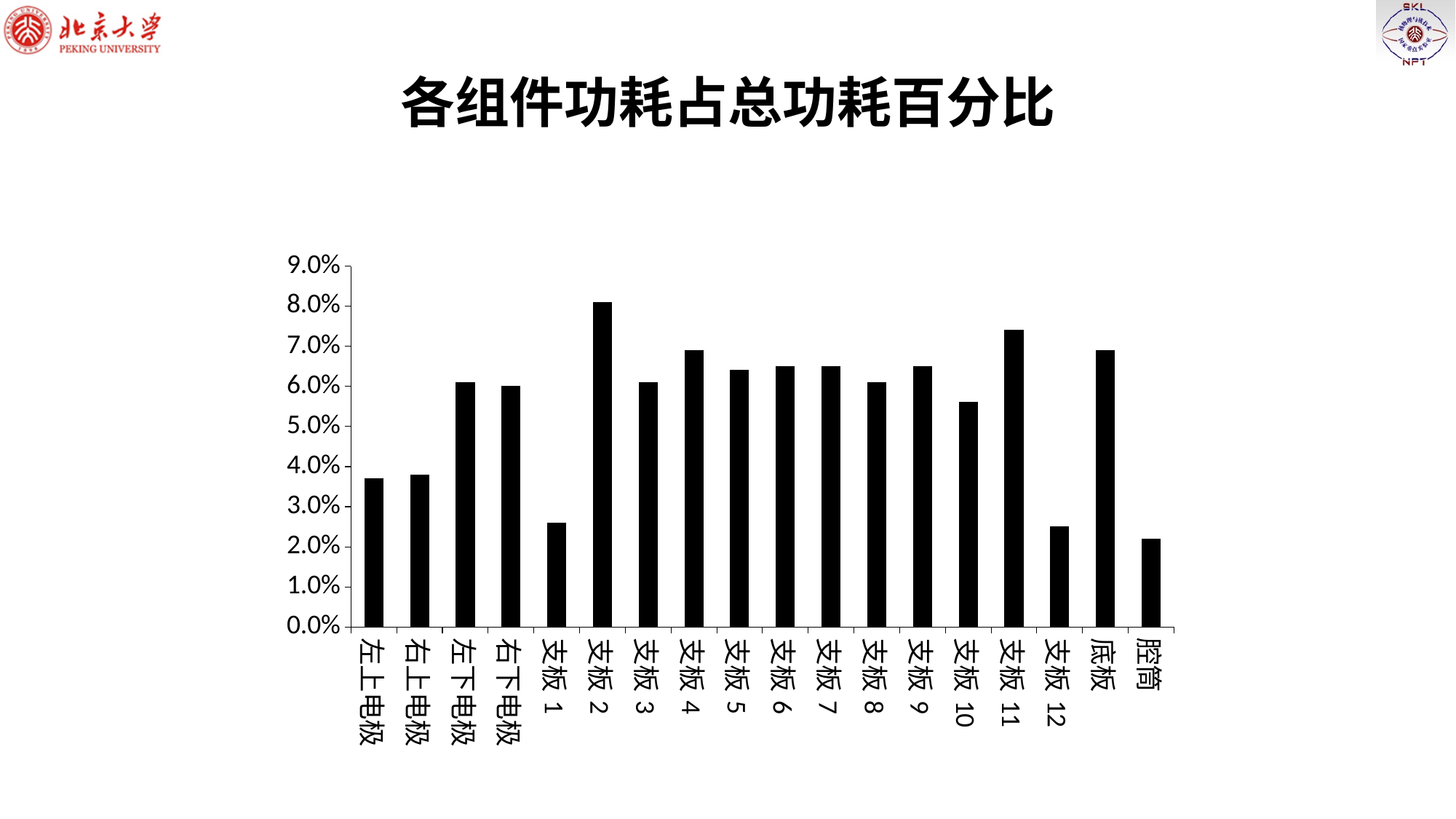

各组件功耗占总功耗百分比

### Chart

| Category |  |
|---|---|
| 左上电极 | 0.037 |
| 右上电极 | 0.038 |
| 左下电极 | 0.061 |
| 右下电极 | 0.06 |
| 支板1 | 0.026 |
| 支板2 | 0.081 |
| 支板3 | 0.061 |
| 支板4 | 0.069 |
| 支板5 | 0.064 |
| 支板6 | 0.065 |
| 支板7 | 0.065 |
| 支板8 | 0.061 |
| 支板9 | 0.065 |
| 支板10 | 0.056 |
| 支板11 | 0.074 |
| 支板12 | 0.025 |
| 底板 | 0.069 |
| 腔筒 | 0.022 |